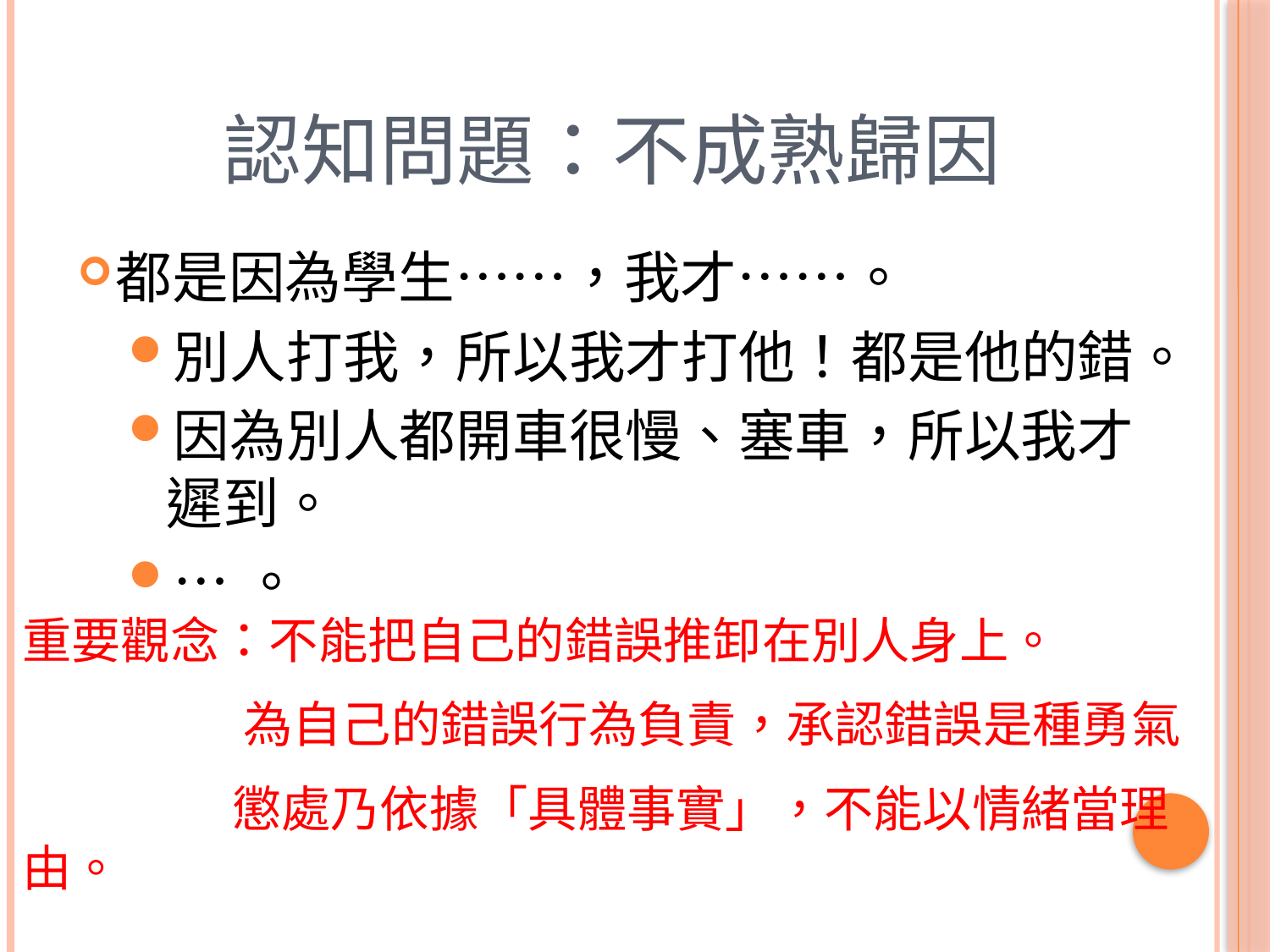

# 認知問題：不成熟歸因
都是因為學生……，我才……。
別人打我，所以我才打他！都是他的錯。
因為別人都開車很慢、塞車，所以我才遲到。
…。

重要觀念：不能把自己的錯誤推卸在別人身上。
                   為自己的錯誤行為負責，承認錯誤是種勇氣
                  懲處乃依據「具體事實」，不能以情緒當理由。